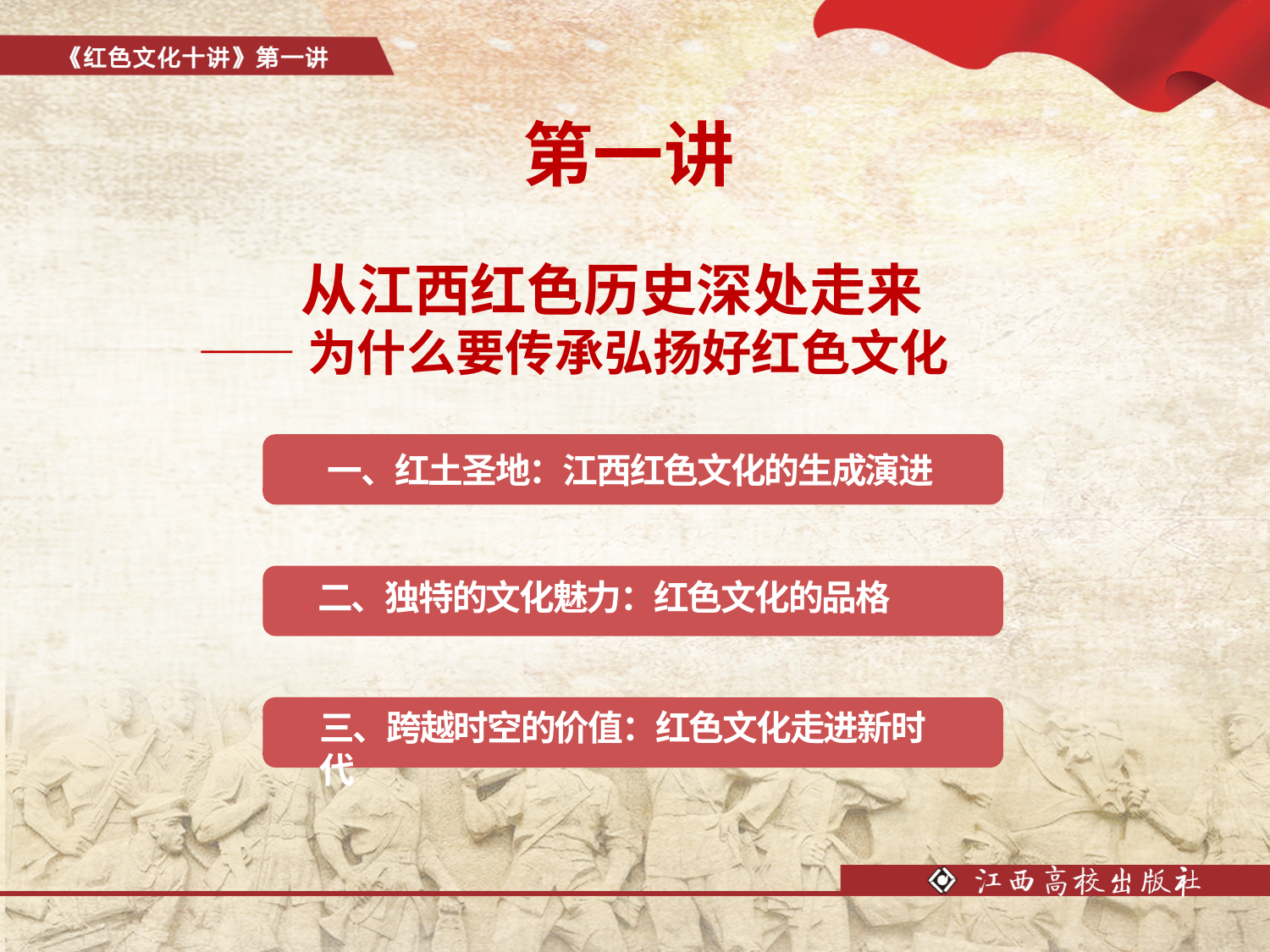

第一讲
       从江西红色历史深处走来
——为什么要传承弘扬好红色文化

一、红土圣地：江西红色文化的生成演进

二、独特的文化魅力：红色文化的品格

三、跨越时空的价值：红色文化走进新时代